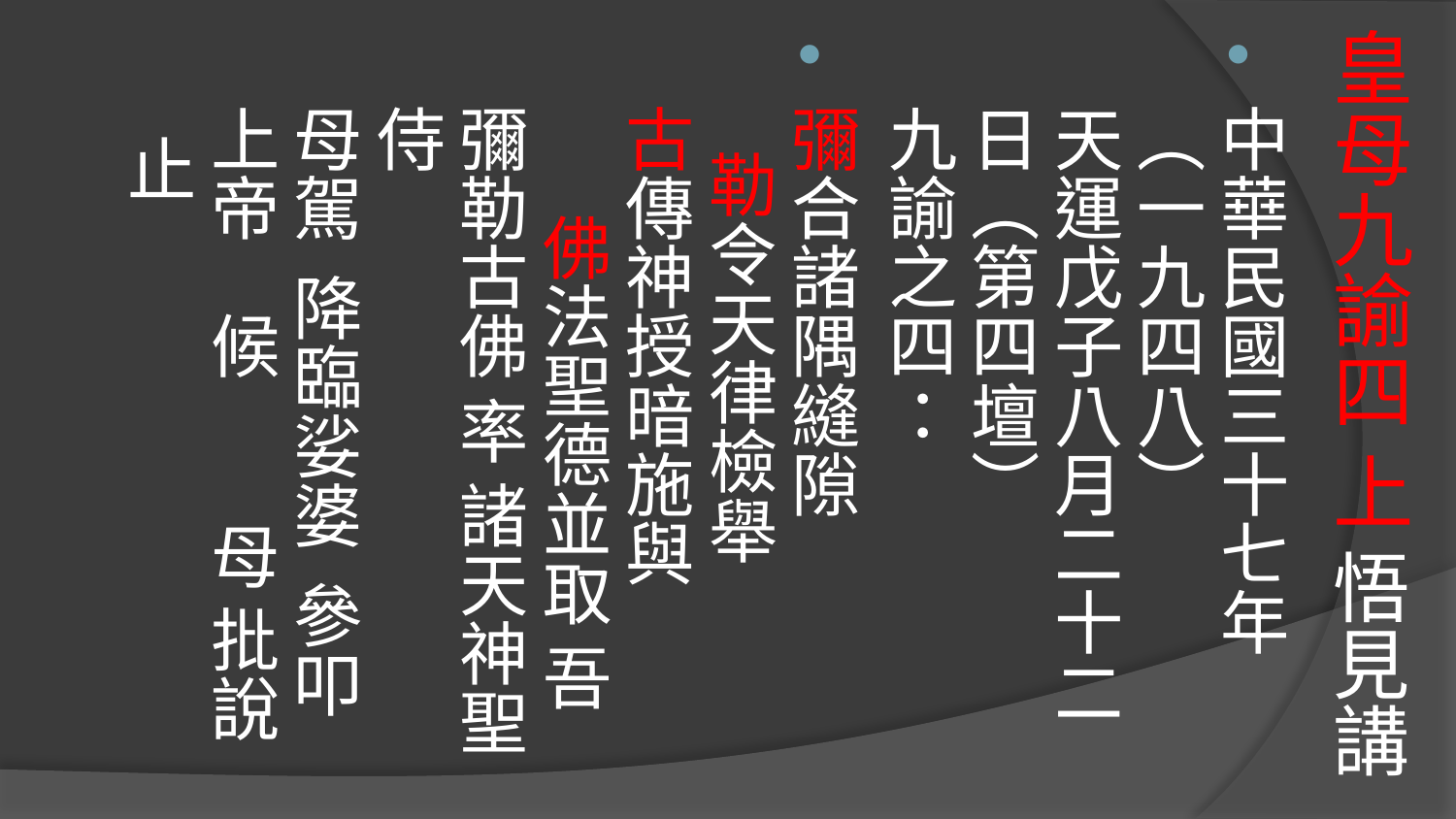

# 皇母九諭四 上 悟見講
中華民國三十七年︵一九四八︶
天運戊子八月二十二日︵第四壇︶
九諭之四：
彌合諸隅縫隙                     勒令天律檢舉
古傳神授暗施與                    佛法聖德並取 吾
彌勒古佛 率 諸天神聖侍
母駕  降臨娑婆  參叩
上帝　候         母 批說    止